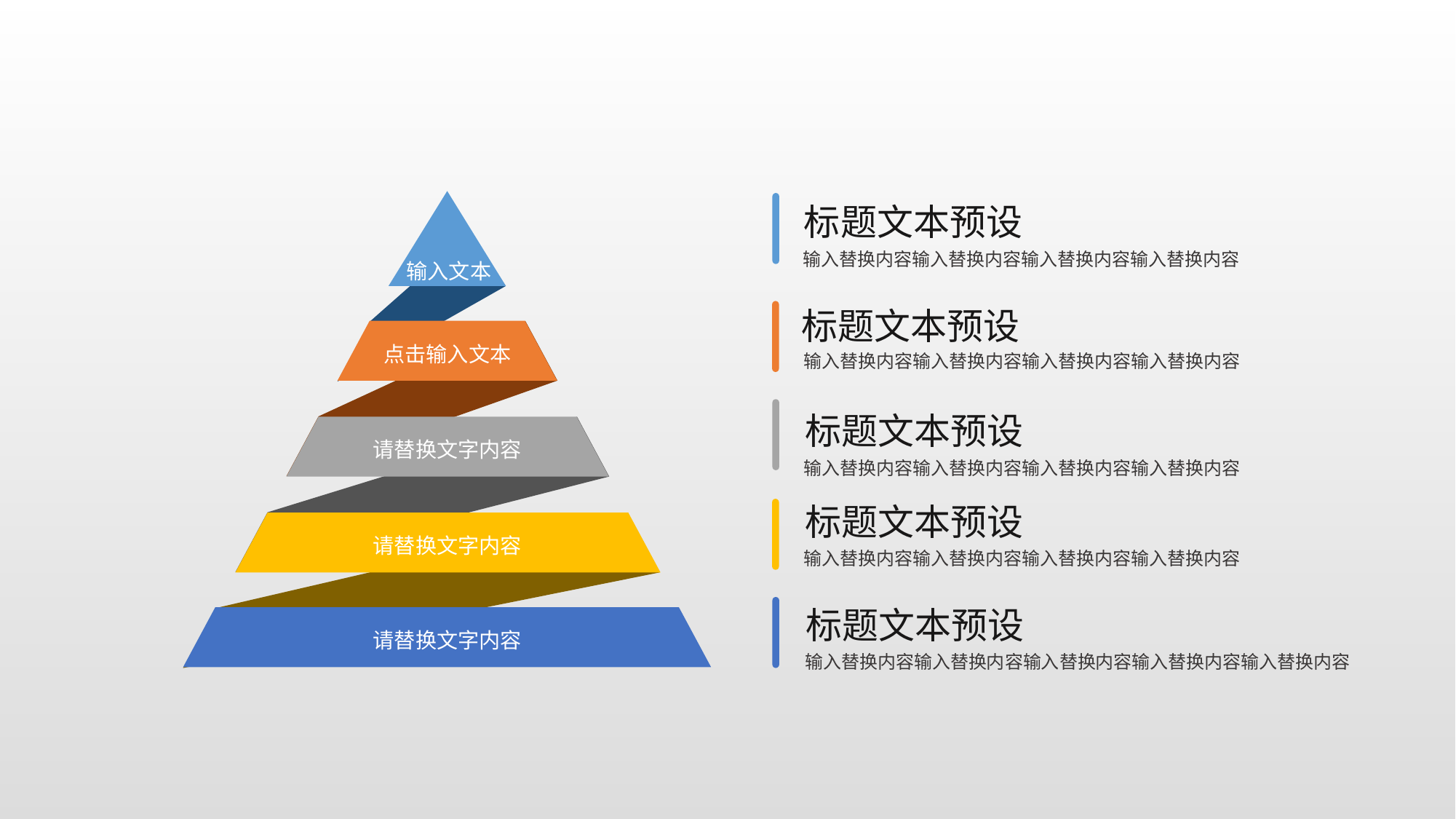

输入文本

标题文本预设

输入替换内容输入替换内容输入替换内容输入替换内容
标题文本预设

点击输入文本
输入替换内容输入替换内容输入替换内容输入替换内容

标题文本预设

请替换文字内容

输入替换内容输入替换内容输入替换内容输入替换内容
标题文本预设

请替换文字内容

输入替换内容输入替换内容输入替换内容输入替换内容

标题文本预设

请替换文字内容
输入替换内容输入替换内容输入替换内容输入替换内容输入替换内容